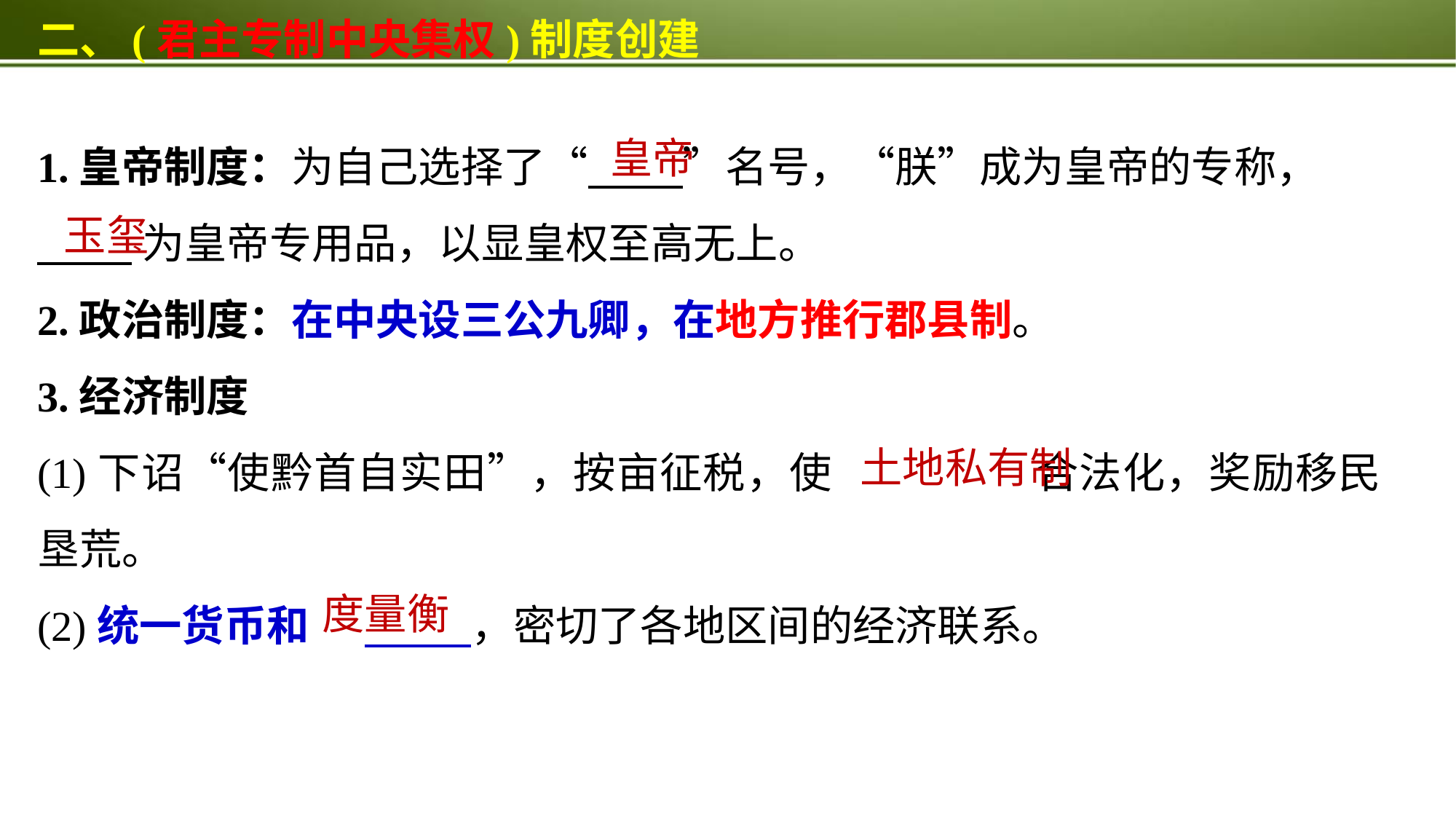

二、(君主专制中央集权)制度创建

1.皇帝制度：为自己选择了“          ”名号，“朕”成为皇帝的专称，
          为皇帝专用品，以显皇权至高无上。
2.政治制度：在中央设三公九卿，在地方推行郡县制。
3.经济制度
(1)下诏“使黔首自实田”，按亩征税，使		合法化，奖励移民垦荒。
(2)统一货币和	           ，密切了各地区间的经济联系。
皇帝
玉玺
土地私有制
度量衡